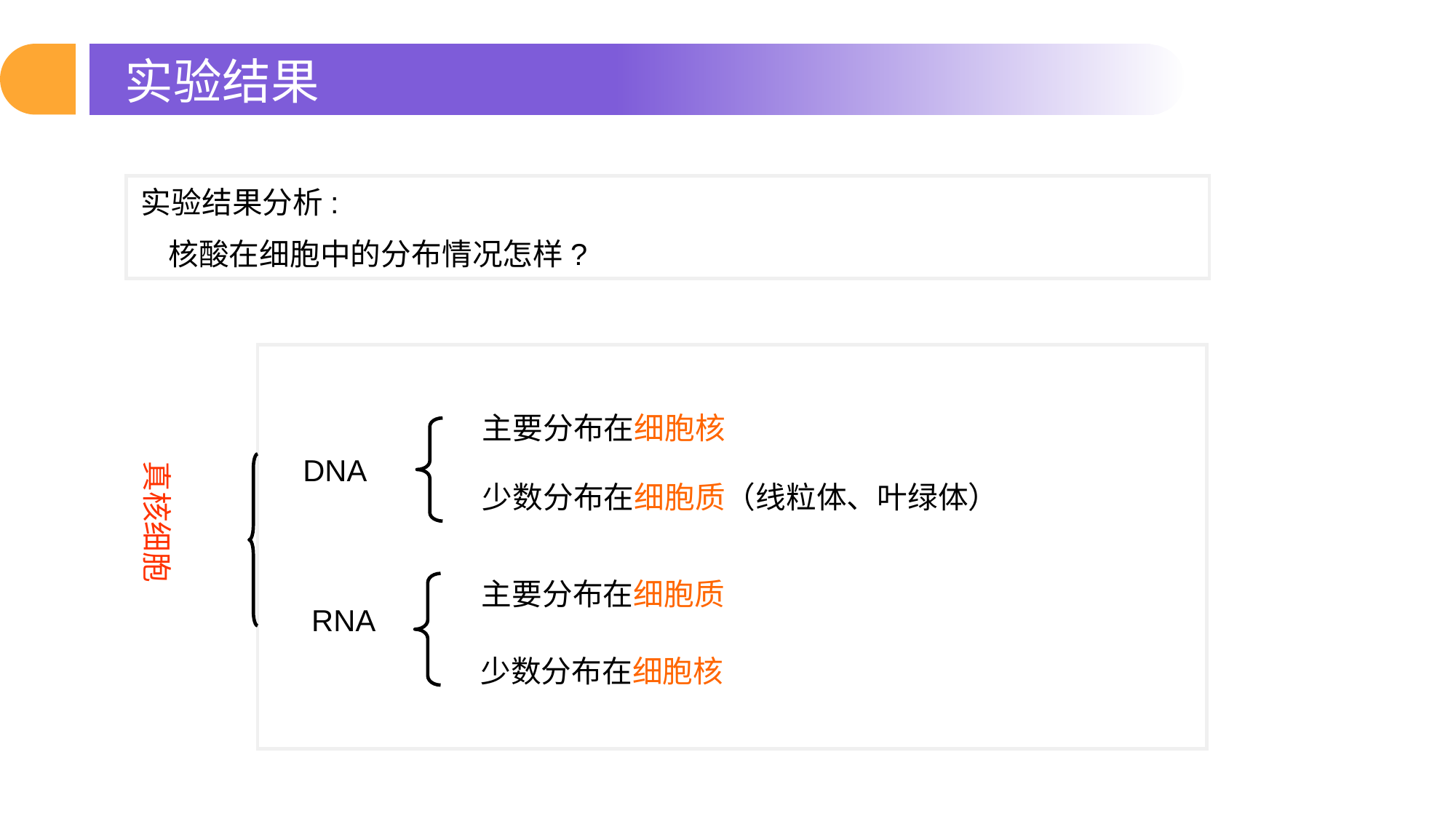

实验结果
实验结果分析:
   核酸在细胞中的分布情况怎样?

主要分布在细胞核

DNA
真核细胞

少数分布在细胞质（线粒体、叶绿体）
主要分布在细胞质

RNA
少数分布在细胞核